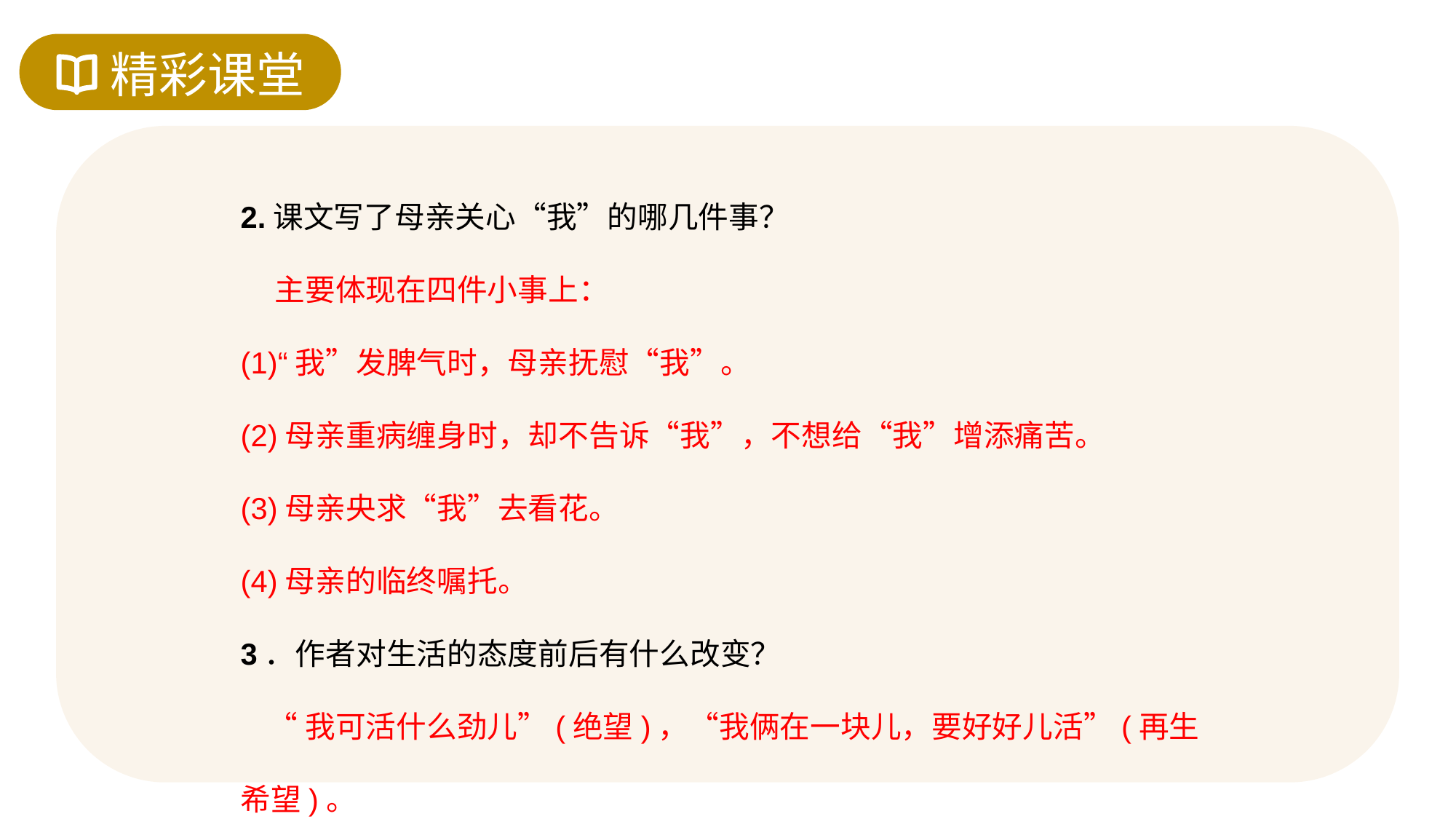

精彩课堂

2.课文写了母亲关心“我”的哪几件事？
    主要体现在四件小事上：
(1)“我”发脾气时，母亲抚慰“我”。
(2)母亲重病缠身时，却不告诉“我”，不想给“我”增添痛苦。
(3)母亲央求“我”去看花。
(4)母亲的临终嘱托。
3．作者对生活的态度前后有什么改变？
    “我可活什么劲儿”(绝望)，“我俩在一块儿，要好好儿活”(再生希望)。